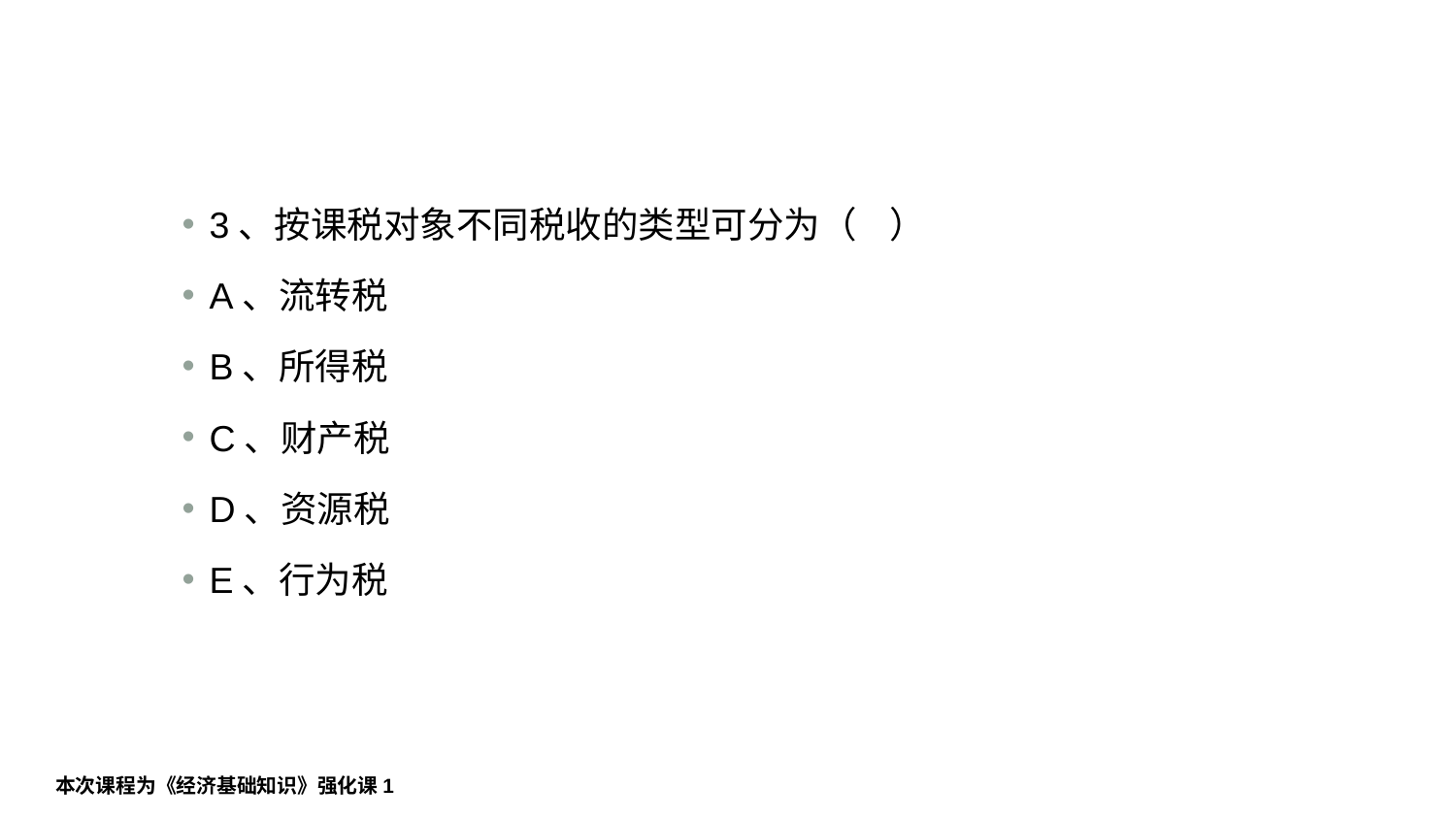

#
3、按课税对象不同税收的类型可分为（    ）
A、流转税
B、所得税
C、财产税
D、资源税
E、行为税